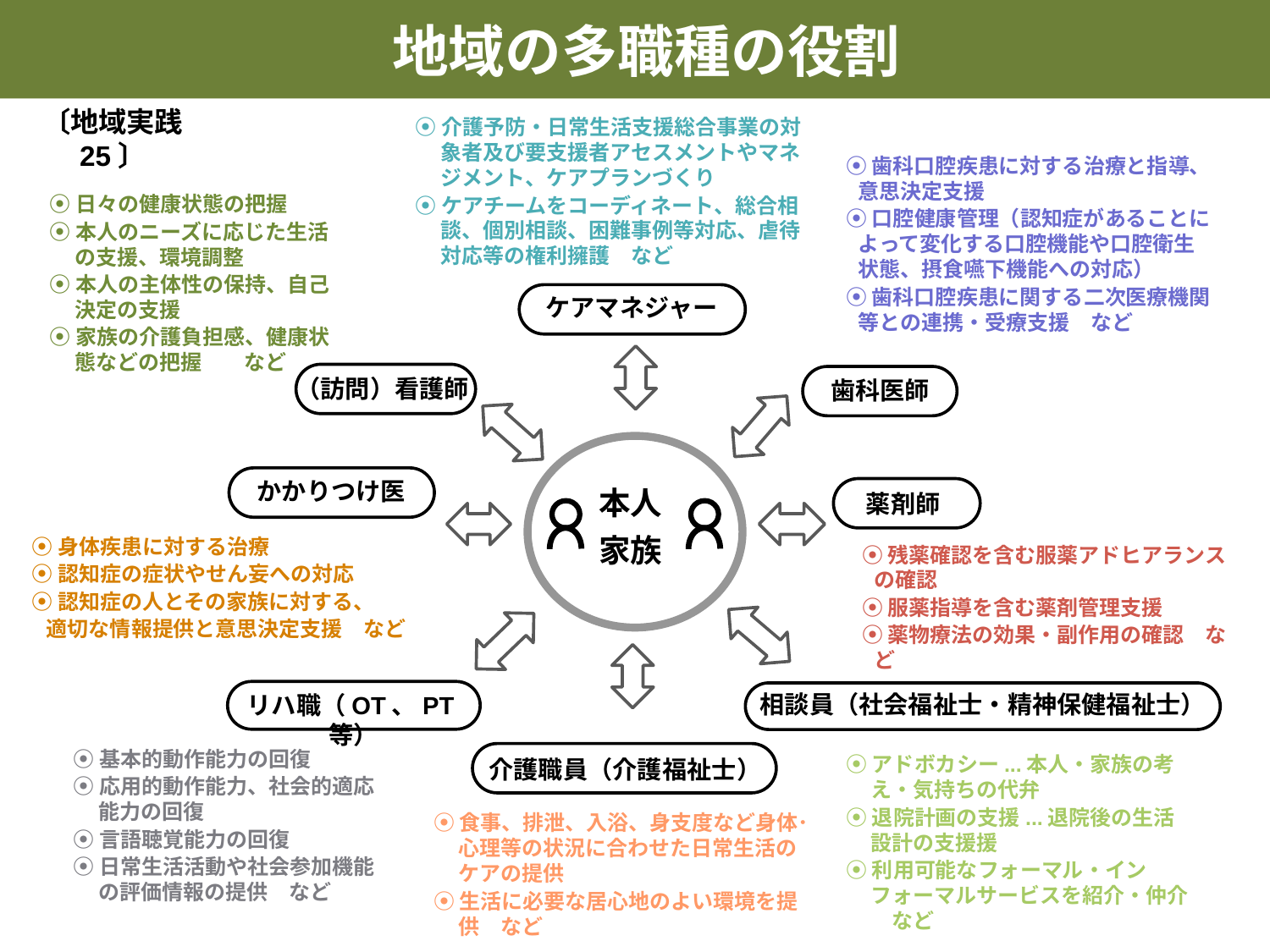

地域の多職種の役割
〔地域実践 25〕
⦿介護予防・日常生活支援総合事業の対象者及び要支援者アセスメントやマネジメント、ケアプランづくり
⦿ケアチームをコーディネート、総合相談、個別相談、困難事例等対応、虐待対応等の権利擁護　など
⦿歯科口腔疾患に対する治療と指導、意思決定支援
⦿口腔健康管理（認知症があることによって変化する口腔機能や口腔衛生状態、摂食嚥下機能への対応）
⦿歯科口腔疾患に関する二次医療機関等との連携・受療支援　など
⦿日々の健康状態の把握
⦿本人のニーズに応じた生活の支援、環境調整
⦿本人の主体性の保持、自己決定の支援
⦿家族の介護負担感、健康状態などの把握　　など

ケアマネジャー

（訪問）看護師
歯科医師

かかりつけ医
本人
家族

薬剤師

⦿身体疾患に対する治療
⦿認知症の症状やせん妄への対応
⦿認知症の人とその家族に対する、
  適切な情報提供と意思決定支援　など
⦿残薬確認を含む服薬アドヒアランスの確認
⦿服薬指導を含む薬剤管理支援
⦿薬物療法の効果・副作用の確認　など
支援

相談員（社会福祉士・精神保健福祉士）
リハ職（OT、PT等）
⦿基本的動作能力の回復
⦿応用的動作能力、社会的適応能力の回復
⦿言語聴覚能力の回復
⦿日常生活活動や社会参加機能の評価情報の提供　など

⦿アドボカシー...本人・家族の考え・気持ちの代弁
⦿退院計画の支援...退院後の生活設計の支援援
⦿利用可能なフォーマル・インフォーマルサービスを紹介・仲介　など
介護職員（介護福祉士）
⦿食事、排泄、入浴、身支度など身体･心理等の状況に合わせた日常生活のケアの提供
⦿生活に必要な居心地のよい環境を提供　など